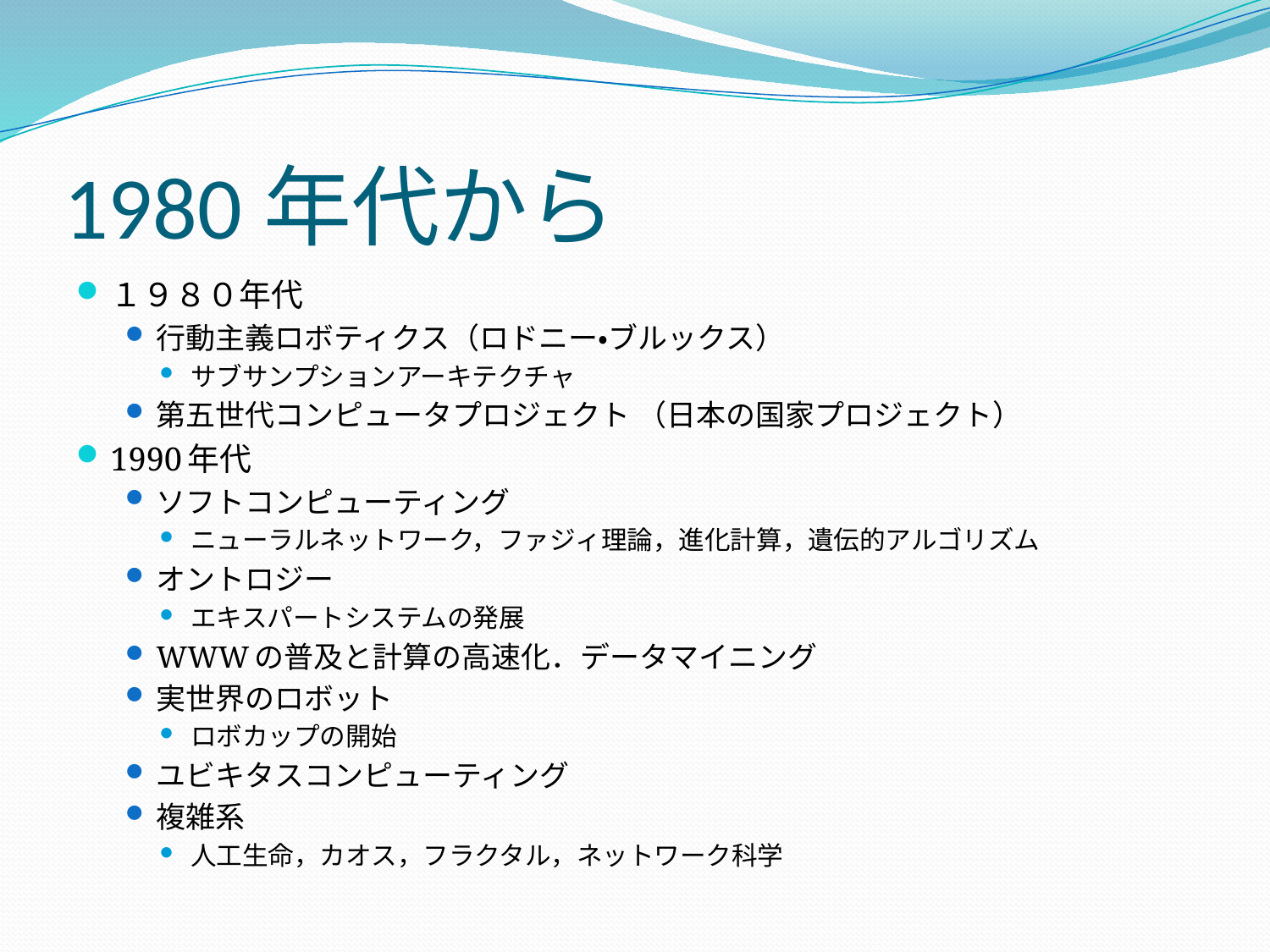

# 1980年代から
１９８０年代
行動主義ロボティクス（ロドニー・ブルックス）
サブサンプションアーキテクチャ
第五世代コンピュータプロジェクト （日本の国家プロジェクト）
1990年代
ソフトコンピューティング
ニューラルネットワーク，ファジィ理論，進化計算，遺伝的アルゴリズム
オントロジー
エキスパートシステムの発展
WWWの普及と計算の高速化．データマイニング
実世界のロボット
ロボカップの開始
ユビキタスコンピューティング
複雑系
人工生命，カオス，フラクタル，ネットワーク科学